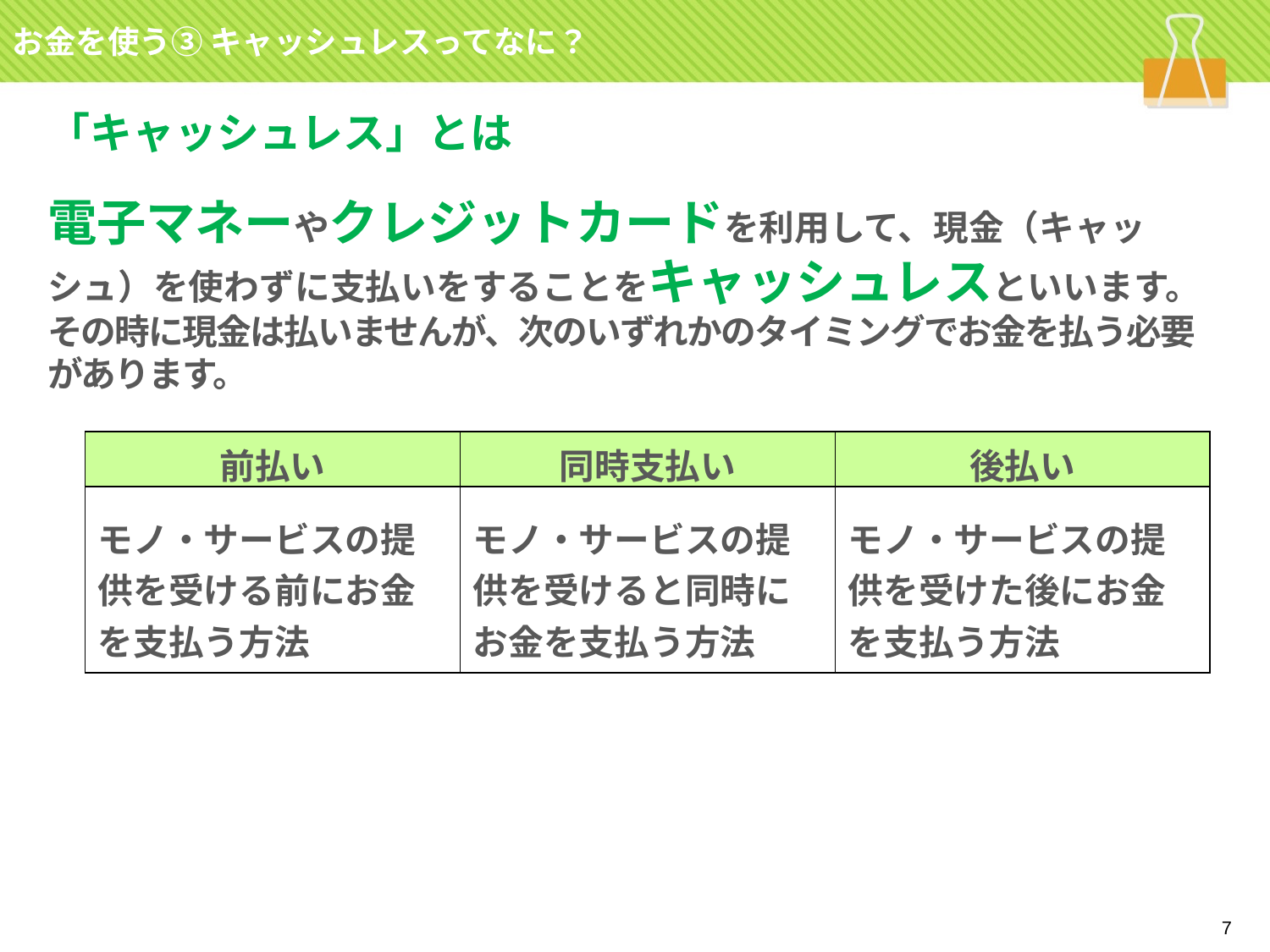

お金を使う③ キャッシュレスってなに？
「キャッシュレス」とは
電子マネーやクレジットカードを利用して、現金（キャッシュ）を使わずに支払いをすることをキャッシュレスといいます。
その時に現金は払いませんが、次のいずれかのタイミングでお金を払う必要があります。
| 前払い | 同時支払い | 後払い |
| --- | --- | --- |
| モノ・サービスの提供を受ける前にお金を支払う方法 | モノ・サービスの提供を受けると同時にお金を支払う方法 | モノ・サービスの提供を受けた後にお金を支払う方法 |
7